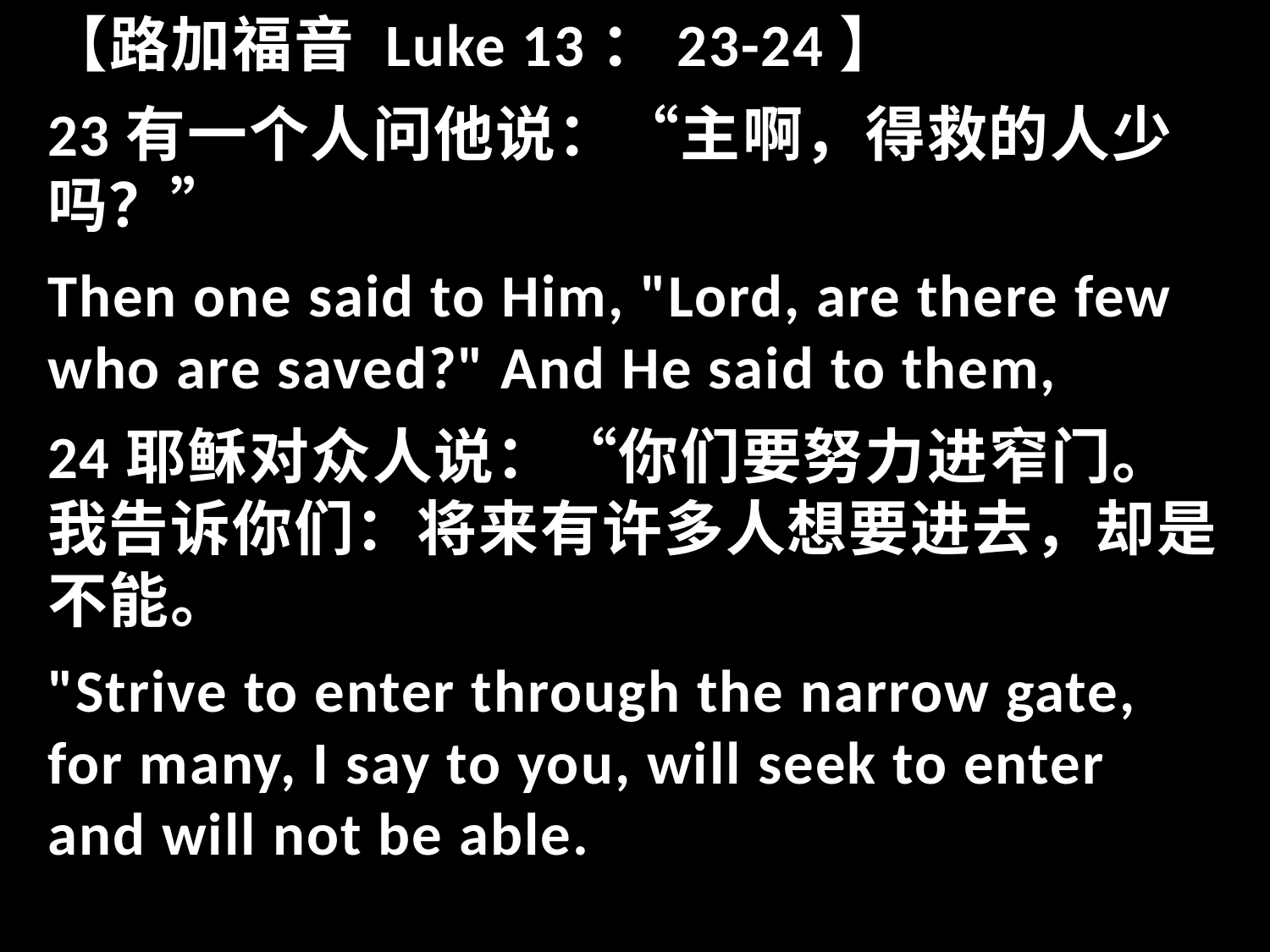

【路加福音 Luke 13：23-24】
23有一个人问他说：“主啊，得救的人少吗？”
Then one said to Him, "Lord, are there few who are saved?" And He said to them,
24耶稣对众人说：“你们要努力进窄门。我告诉你们：将来有许多人想要进去，却是不能。
"Strive to enter through the narrow gate, for many, I say to you, will seek to enter and will not be able.